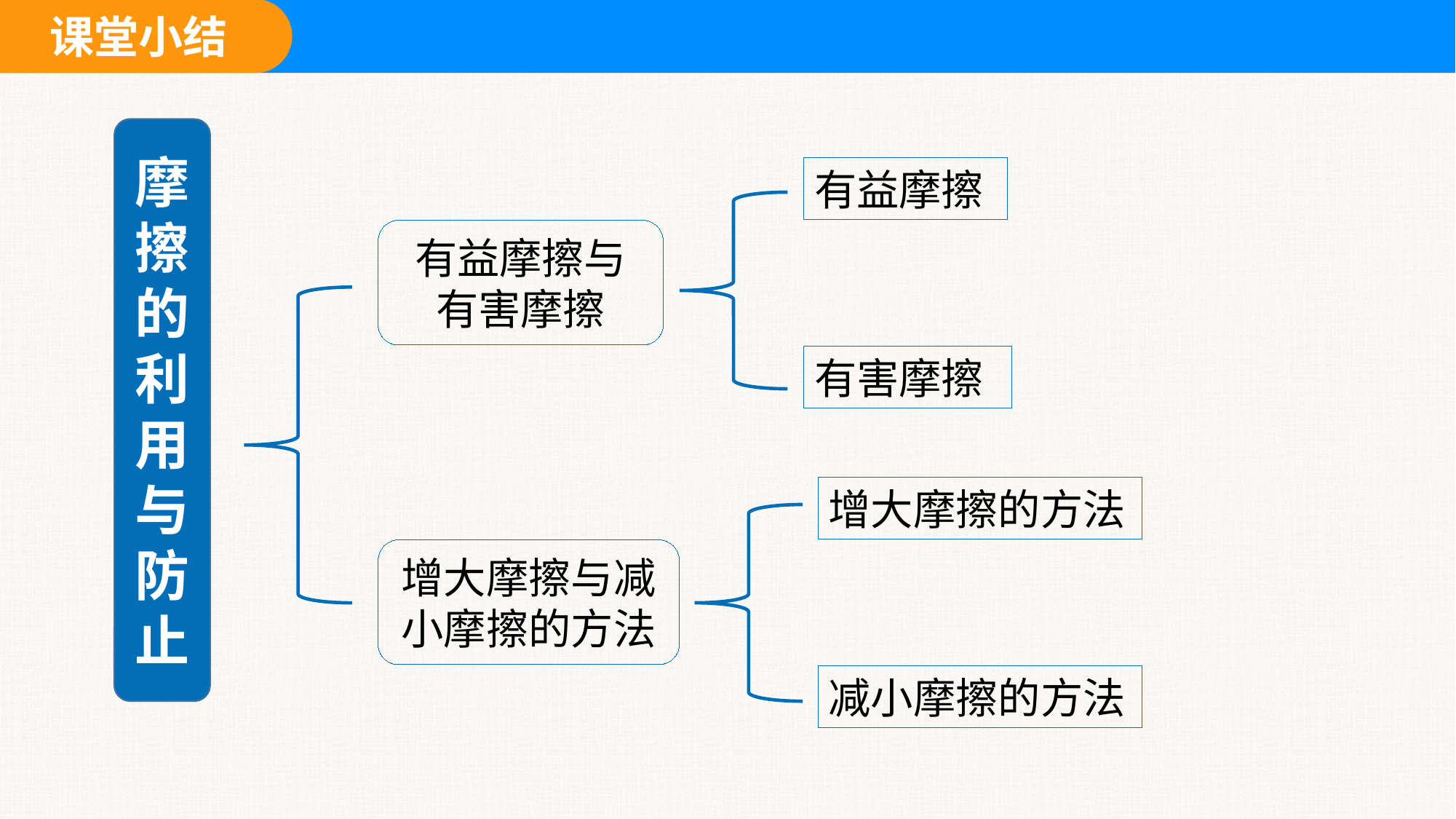

摩擦的利用与防止
有益摩擦

有益摩擦与有害摩擦

有害摩擦
增大摩擦的方法

增大摩擦与减小摩擦的方法
减小摩擦的方法